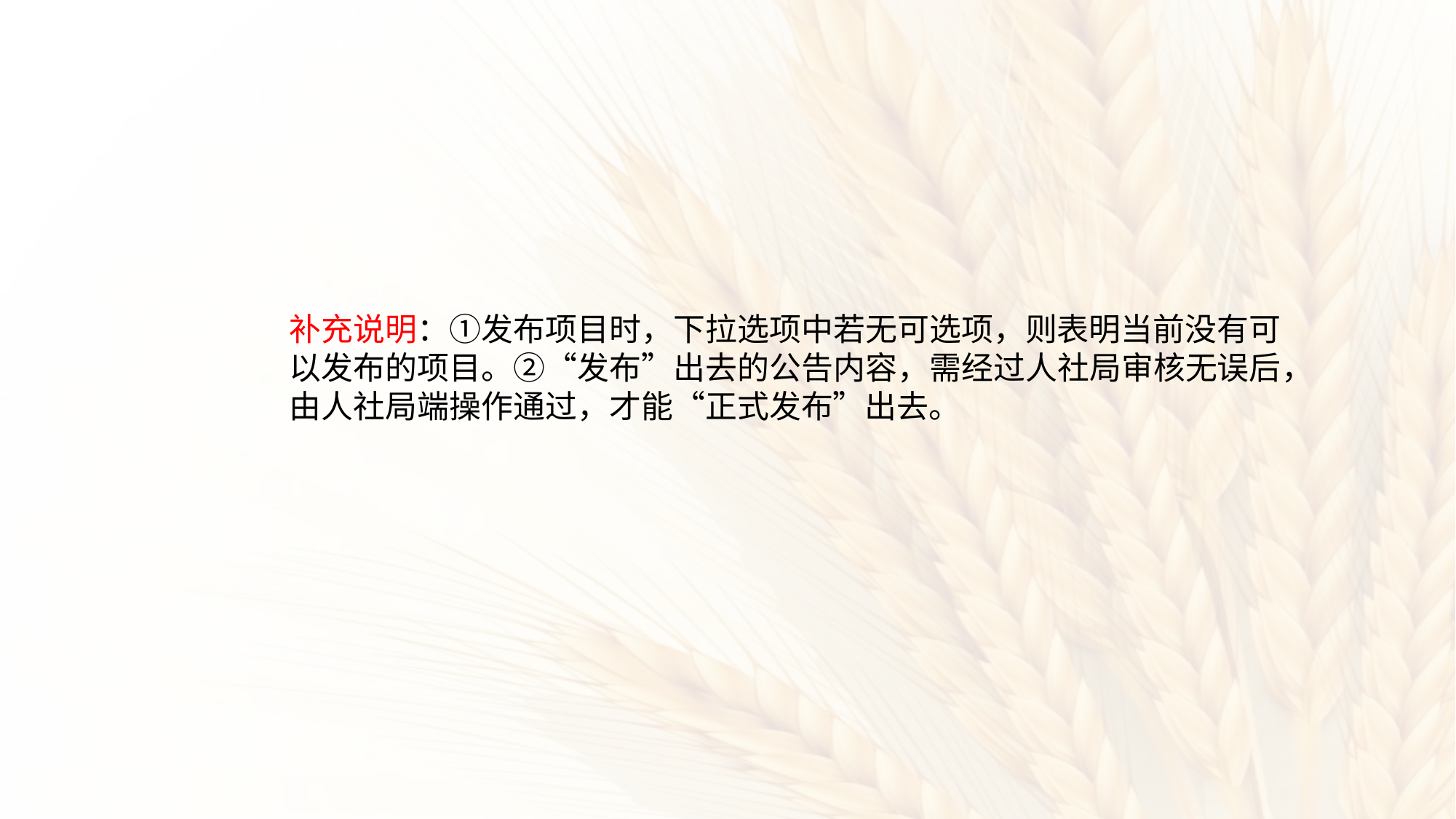

补充说明：①发布项目时，下拉选项中若无可选项，则表明当前没有可以发布的项目。②“发布”出去的公告内容，需经过人社局审核无误后，由人社局端操作通过，才能“正式发布”出去。